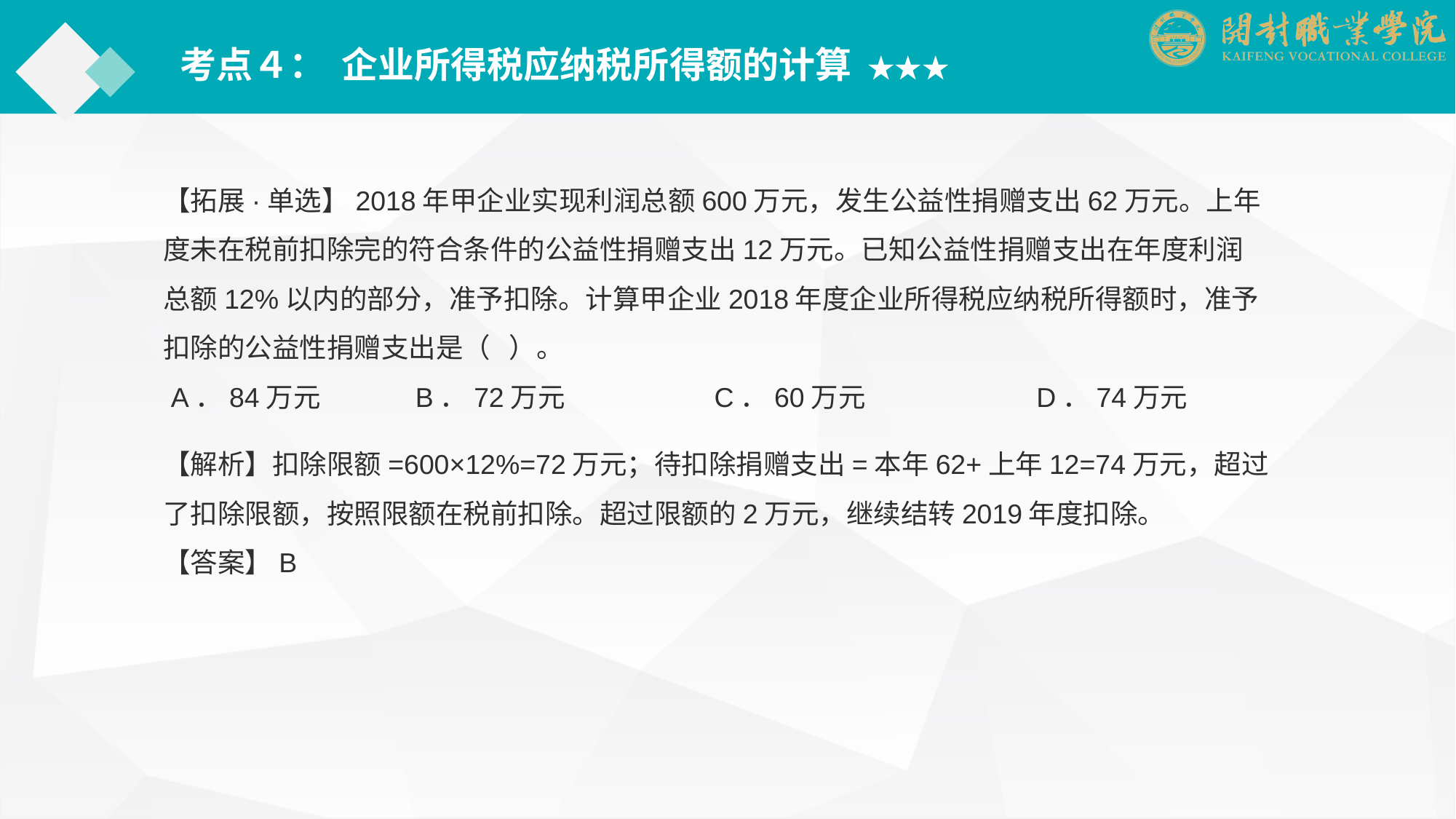

考点４：  企业所得税应纳税所得额的计算  ★★★
【拓展·单选】2018年甲企业实现利润总额600万元，发生公益性捐赠支出62万元。上年度未在税前扣除完的符合条件的公益性捐赠支出12万元。已知公益性捐赠支出在年度利润总额12%以内的部分，准予扣除。计算甲企业2018年度企业所得税应纳税所得额时，准予扣除的公益性捐赠支出是（   ）。
 A．84万元	　B．72万元　　　　　 C．60万元		D．74万元
【解析】扣除限额=600×12%=72万元；待扣除捐赠支出=本年62+上年12=74万元，超过了扣除限额，按照限额在税前扣除。超过限额的2万元，继续结转2019年度扣除。
【答案】B